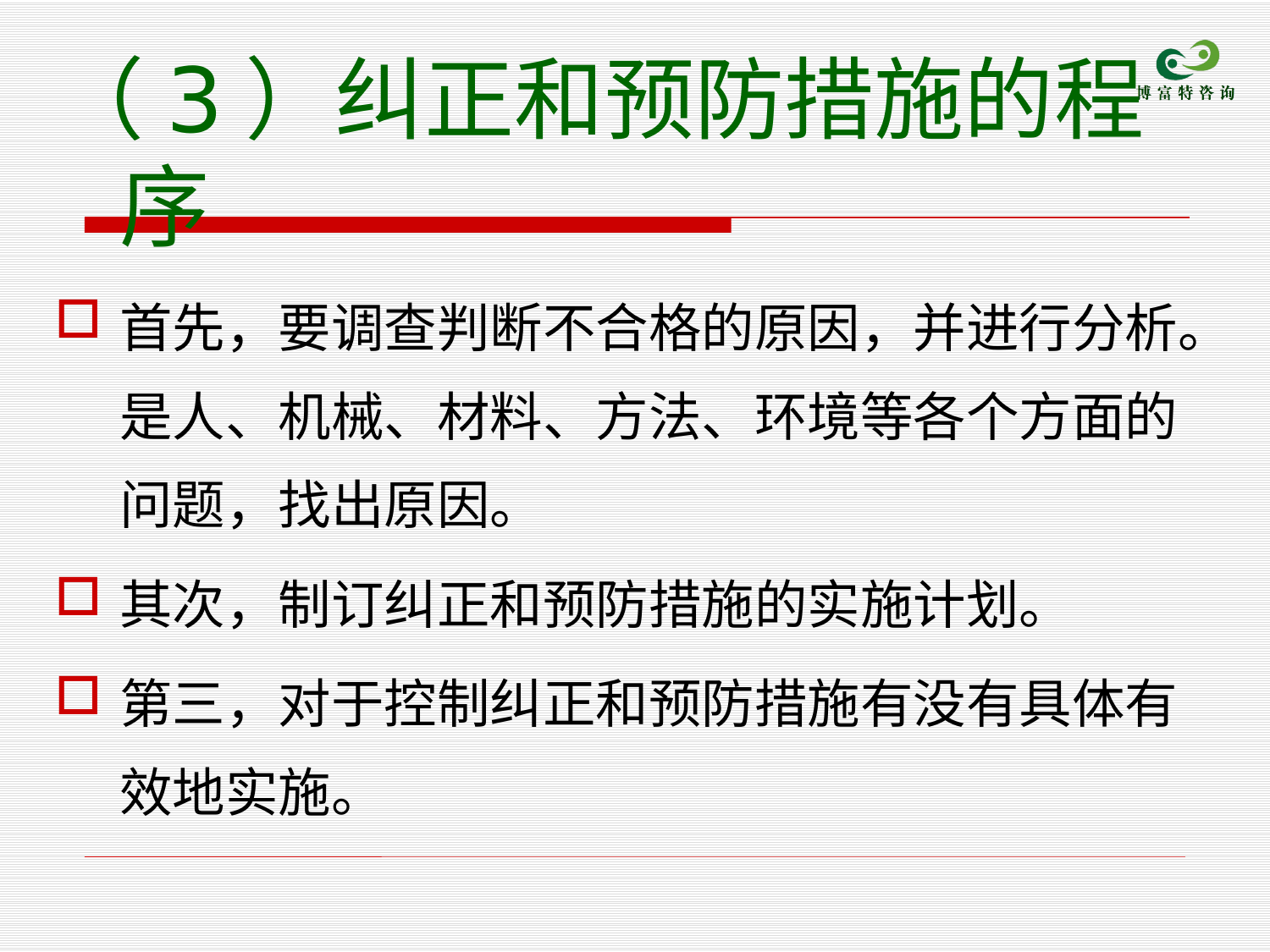

（3）纠正和预防措施的程序
首先，要调查判断不合格的原因，并进行分析。是人、机械、材料、方法、环境等各个方面的问题，找出原因。
其次，制订纠正和预防措施的实施计划。
第三，对于控制纠正和预防措施有没有具体有效地实施。
778